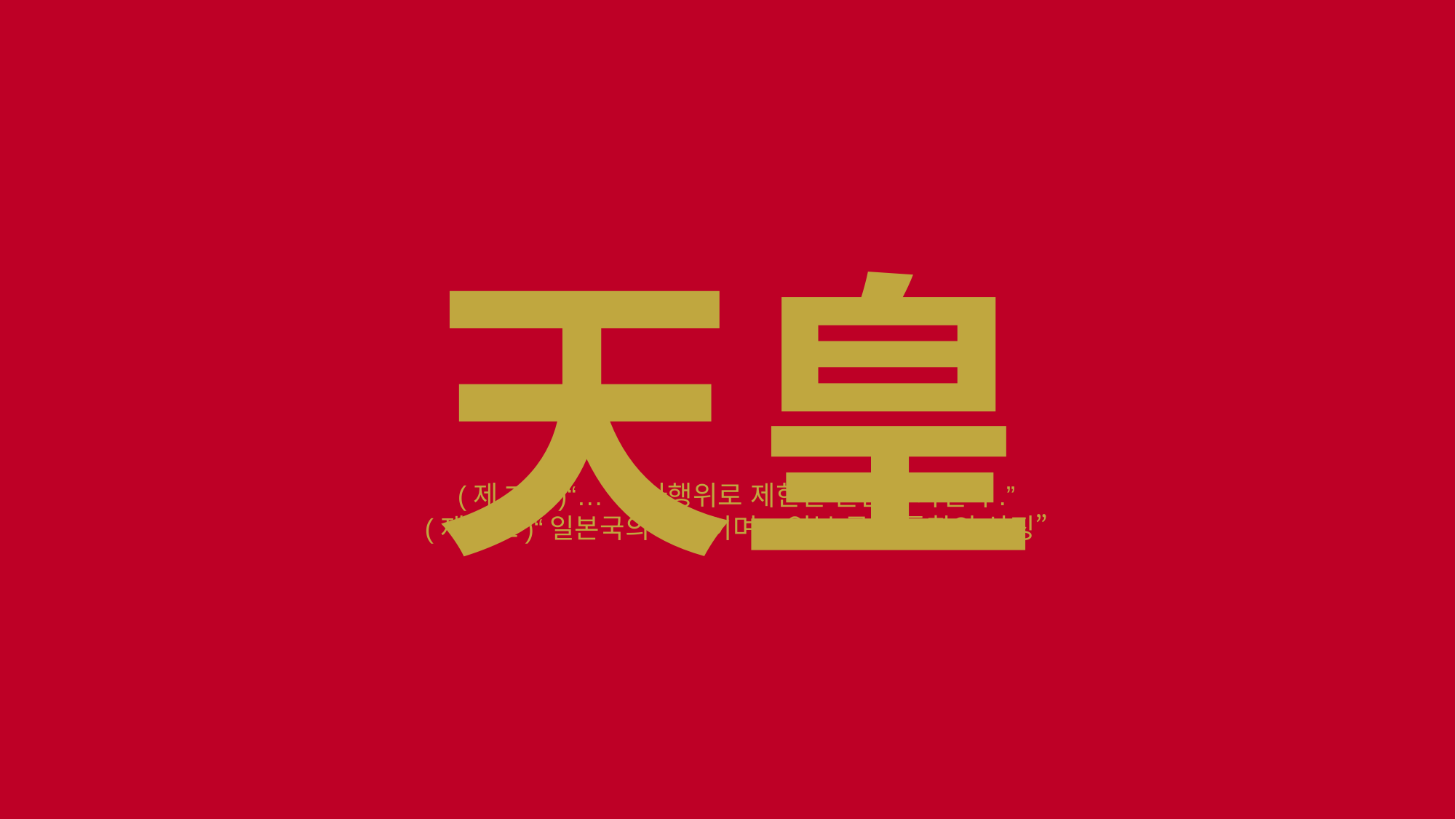

天皇
(제7조)“… 국사행위로 제한된 권한을 가진다.”
 (제1조)“일본국의 상징이며, 일본 국민 통합의 상징”